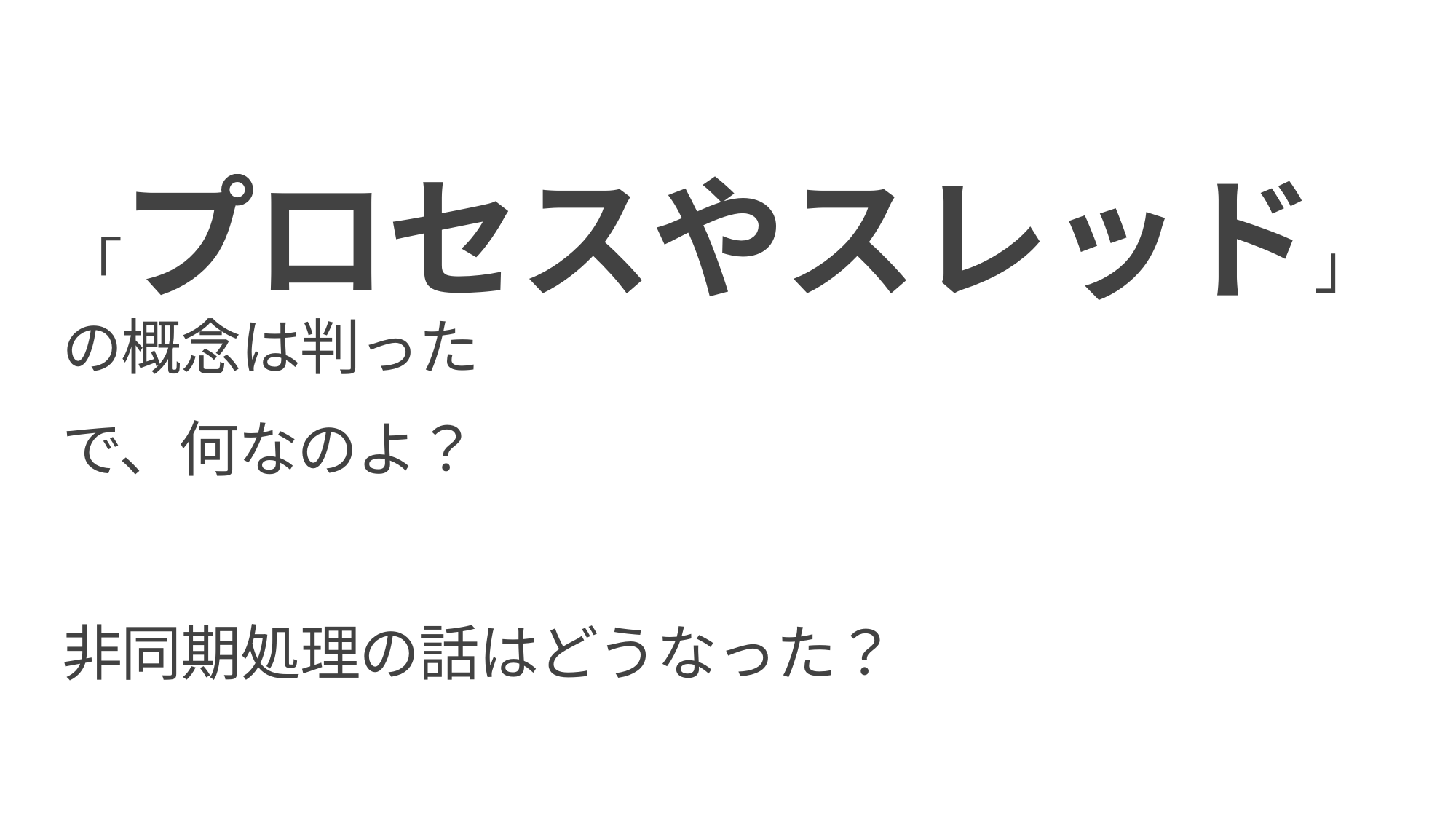

#
「プロセスやスレッド」の概念は判った
で、何なのよ？

非同期処理の話はどうなった？